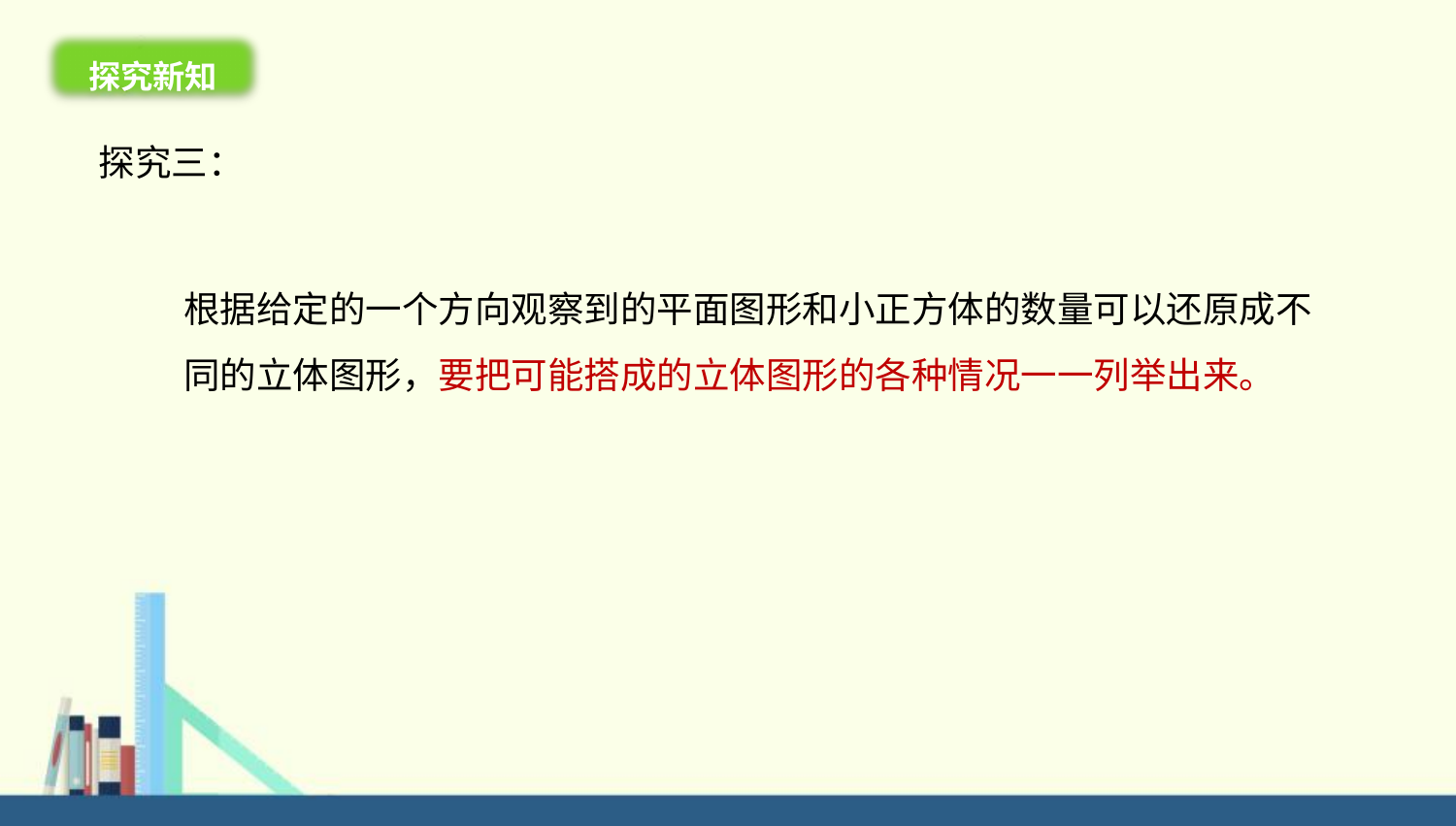

探究新知
探究三：
根据给定的一个方向观察到的平面图形和小正方体的数量可以还原成不同的立体图形，要把可能搭成的立体图形的各种情况一一列举出来。